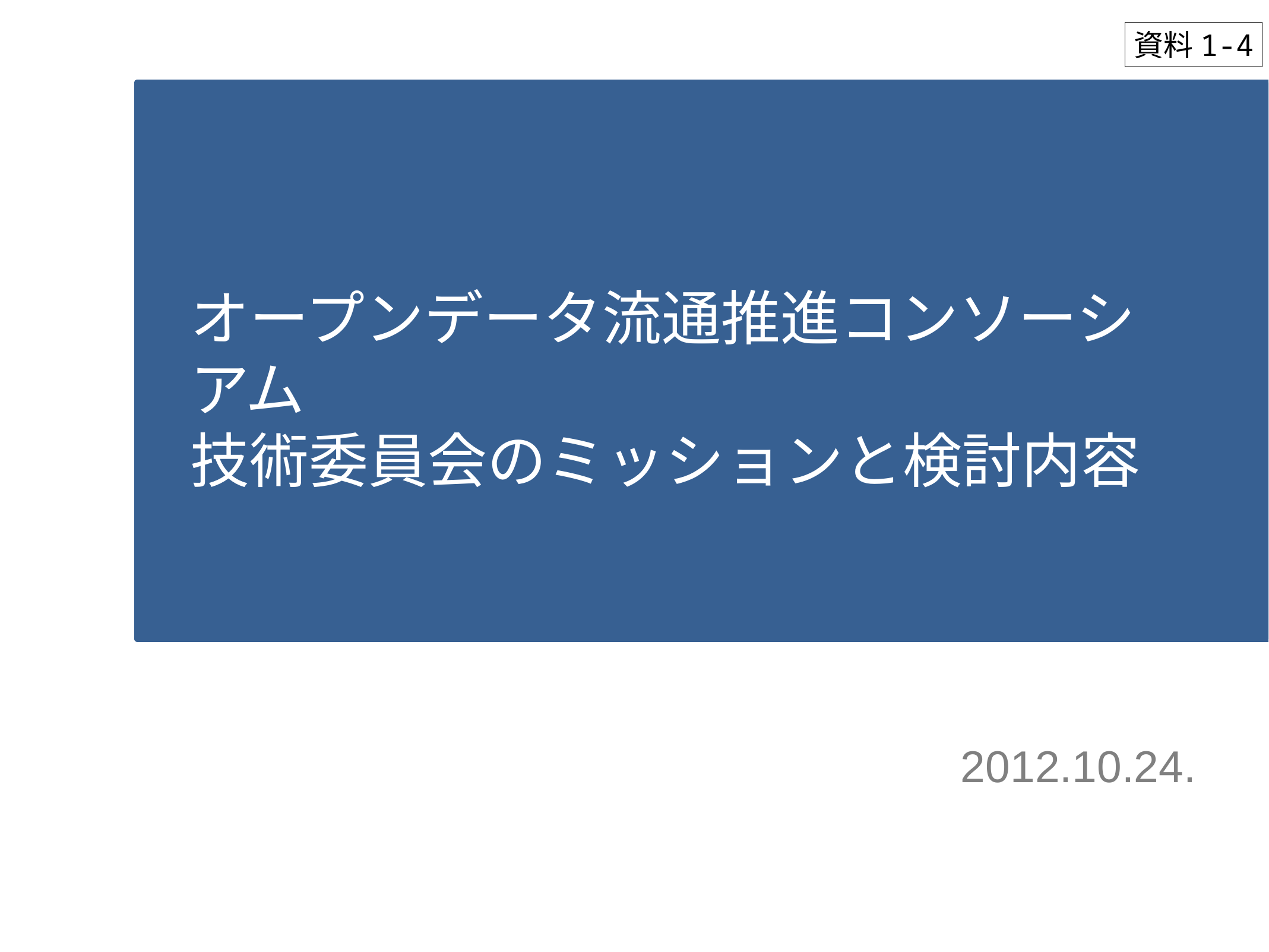

資料1-4
# オープンデータ流通推進コンソーシアム 技術委員会のミッションと検討内容
2012.10.24.